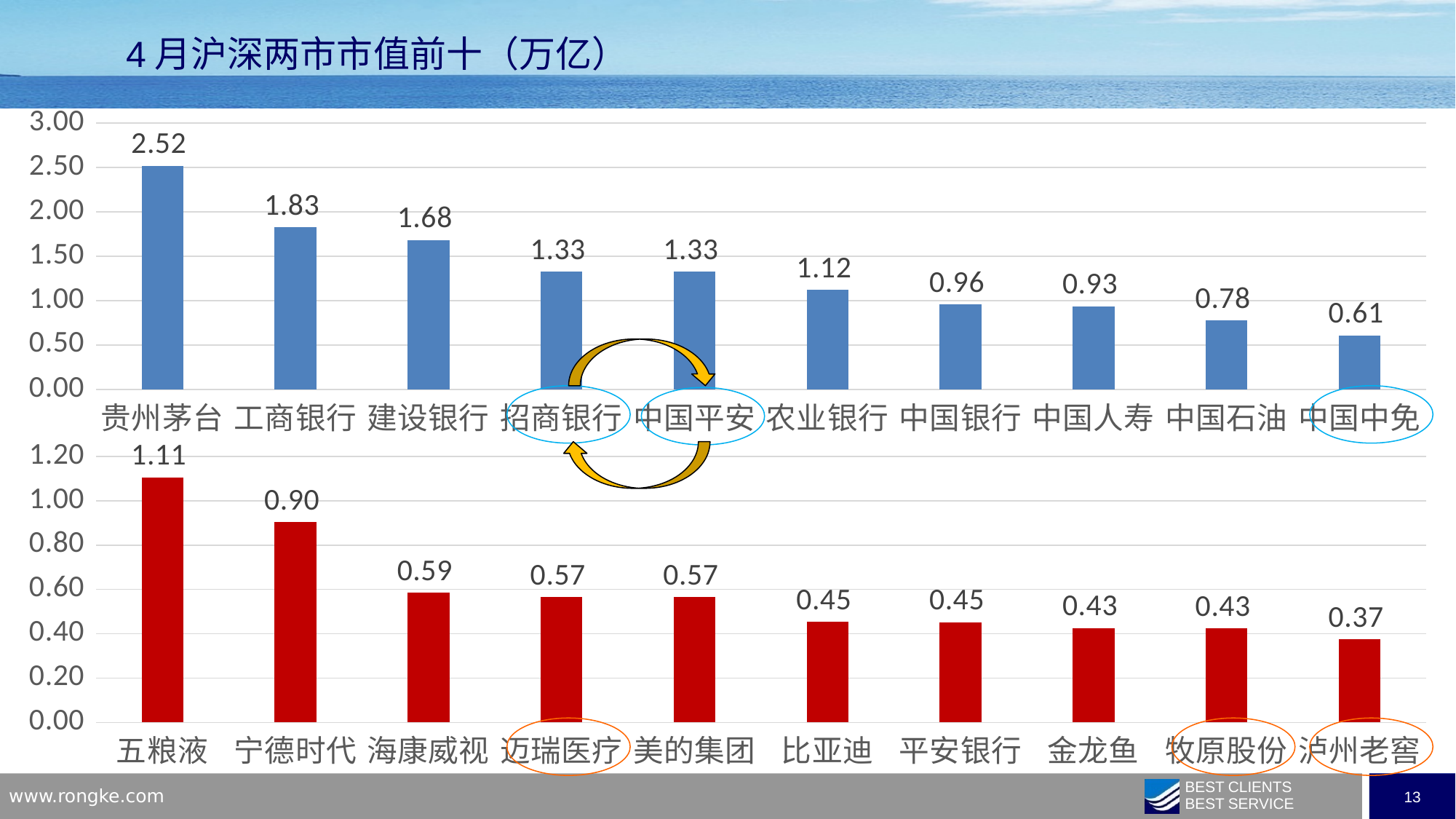

4月沪深两市市值前十（万亿）

### Chart

| Category | 2.52  |
|---|---|
| 贵州茅台 | 2.520912621084 |
| 工商银行 | 1.8283640988665701 |
| 建设银行 | 1.68257387848078 |
| 招商银行 | 1.3290858631727 |
| 中国平安 | 1.325317502225 |
| 农业银行 | 1.1199457083936002 |
| 中国银行 | 0.95676032153325 |
| 中国人寿 | 0.93471379435 |
| 中国石油 | 0.7778391557265 |
| 中国中免 | 0.6091528449725601 |

### Chart

| Category |  |
|---|---|
| 五粮液 | 1.106258281425 |
| 宁德时代 | 0.90423193344876 |
| 海康威视 | 0.5865797311882 |
| 迈瑞医疗 | 0.5669376218991 |
| 美的集团 | 0.5650129922319 |
| 比亚迪 | 0.45369142251734995 |
| 平安银行 | 0.45196383483142 |
| 金龙鱼 | 0.42602866289888003 |
| 牧原股份 | 0.42521784989367 |
| 泸州老窖 | 0.37436143781608 |